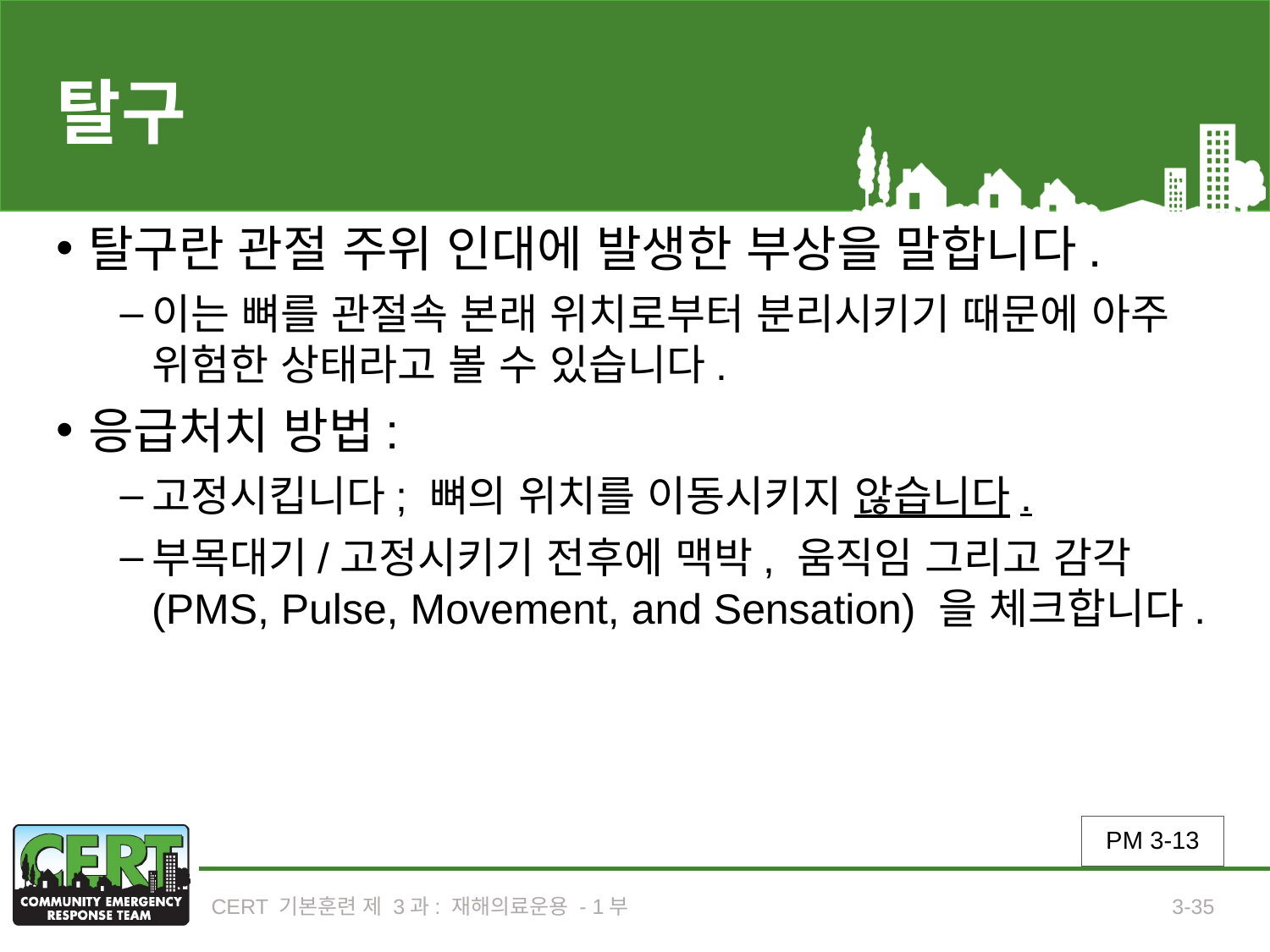

# 탈구
탈구란 관절 주위 인대에 발생한 부상을 말합니다.
이는 뼈를 관절속 본래 위치로부터 분리시키기 때문에 아주 위험한 상태라고 볼 수 있습니다.
응급처치 방법:
고정시킵니다; 뼈의 위치를 이동시키지 않습니다.
부목대기/고정시키기 전후에 맥박, 움직임 그리고 감각 (PMS, Pulse, Movement, and Sensation) 을 체크합니다.

PM 3-13
CERT 기본훈련 제 3과: 재해의료운용 - 1부
3-35